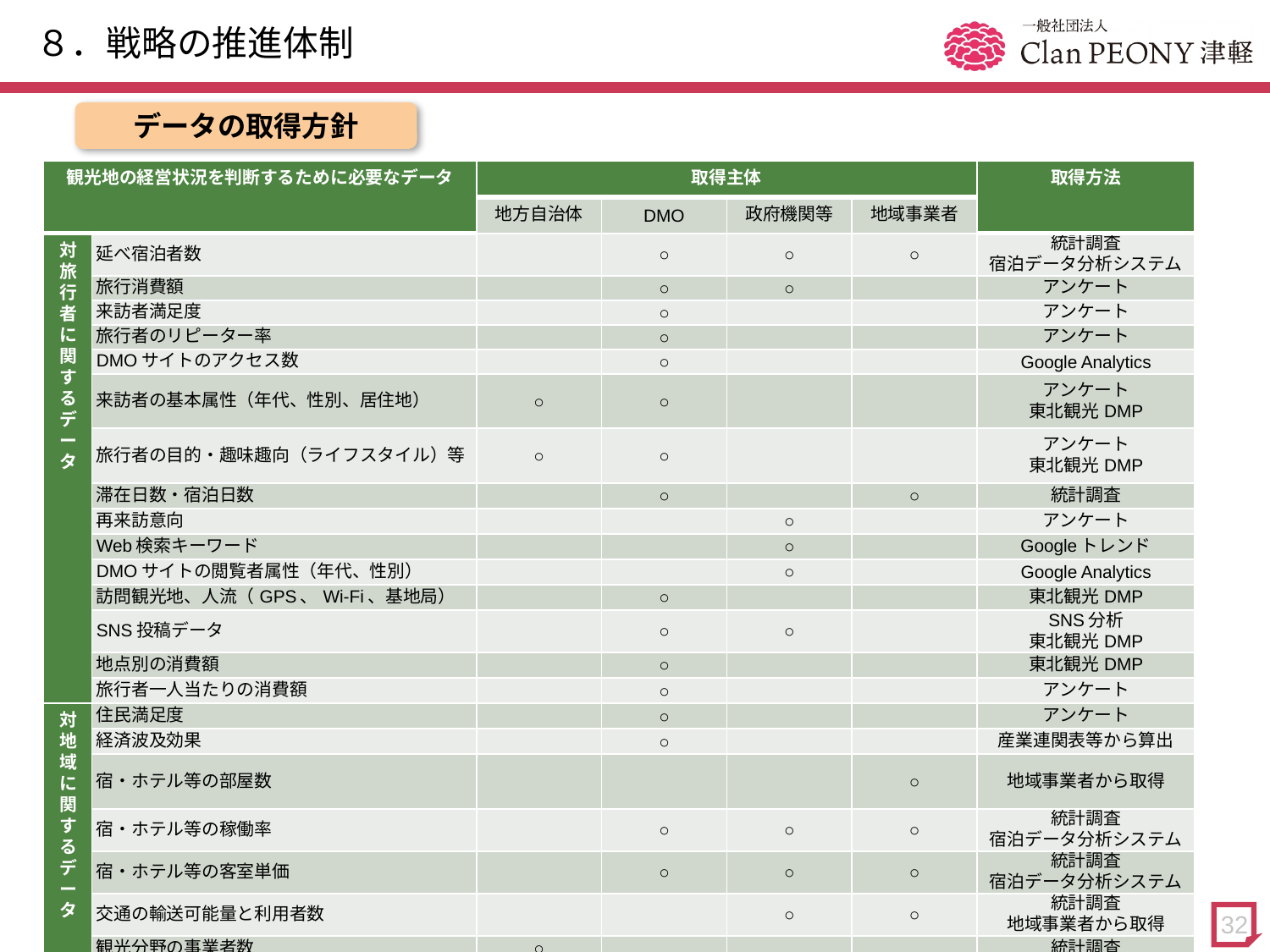

# ８．戦略の推進体制

データの取得方針
| 観光地の経営状況を判断するために必要なデータ |  | 取得主体 |  |  |  | 取得方法 |
| --- | --- | --- | --- | --- | --- | --- |
|  |  | 地方自治体 | DMO | 政府機関等 | 地域事業者 |  |
| 対旅行者に関するデータ | 延べ宿泊者数 |  | ○ | ○ | ○ | 統計調査 宿泊データ分析システム |
|  | 旅行消費額 |  | ○ | ○ |  | アンケート |
|  | 来訪者満足度 |  | ○ |  |  | アンケート |
|  | 旅行者のリピーター率 |  | ○ |  |  | アンケート |
|  | DMOサイトのアクセス数 |  | ○ |  |  | Google Analytics |
|  | 来訪者の基本属性（年代、性別、居住地） | ○ | ○ |  |  | アンケート 東北観光DMP |
|  | 旅行者の目的・趣味趣向（ライフスタイル）等 | ○ | ○ |  |  | アンケート 東北観光DMP |
|  | 滞在日数・宿泊日数 |  | ○ |  | ○ | 統計調査 |
|  | 再来訪意向 |  |  | ○ |  | アンケート |
|  | Web検索キーワード |  |  | ○ |  | Googleトレンド |
|  | DMOサイトの閲覧者属性（年代、性別） |  |  | ○ |  | Google Analytics |
|  | 訪問観光地、人流（GPS、Wi-Fi、基地局） |  | ○ |  |  | 東北観光DMP |
|  | SNS投稿データ |  | ○ | ○ |  | SNS分析 東北観光DMP |
|  | 地点別の消費額 |  | ○ |  |  | 東北観光DMP |
|  | 旅行者一人当たりの消費額 |  | ○ |  |  | アンケート |
| 対地域に関するデータ | 住民満足度 |  | ○ |  |  | アンケート |
|  | 経済波及効果 |  | ○ |  |  | 産業連関表等から算出 |
|  | 宿・ホテル等の部屋数 |  |  |  | ○ | 地域事業者から取得 |
|  | 宿・ホテル等の稼働率 |  | ○ | ○ | ○ | 統計調査 宿泊データ分析システム |
|  | 宿・ホテル等の客室単価 |  | ○ | ○ | ○ | 統計調査 宿泊データ分析システム |
|  | 交通の輸送可能量と利用者数 |  |  | ○ | ○ | 統計調査 地域事業者から取得 |
|  | 観光分野の事業者数 | ○ |  |  |  | 統計調査 |
32